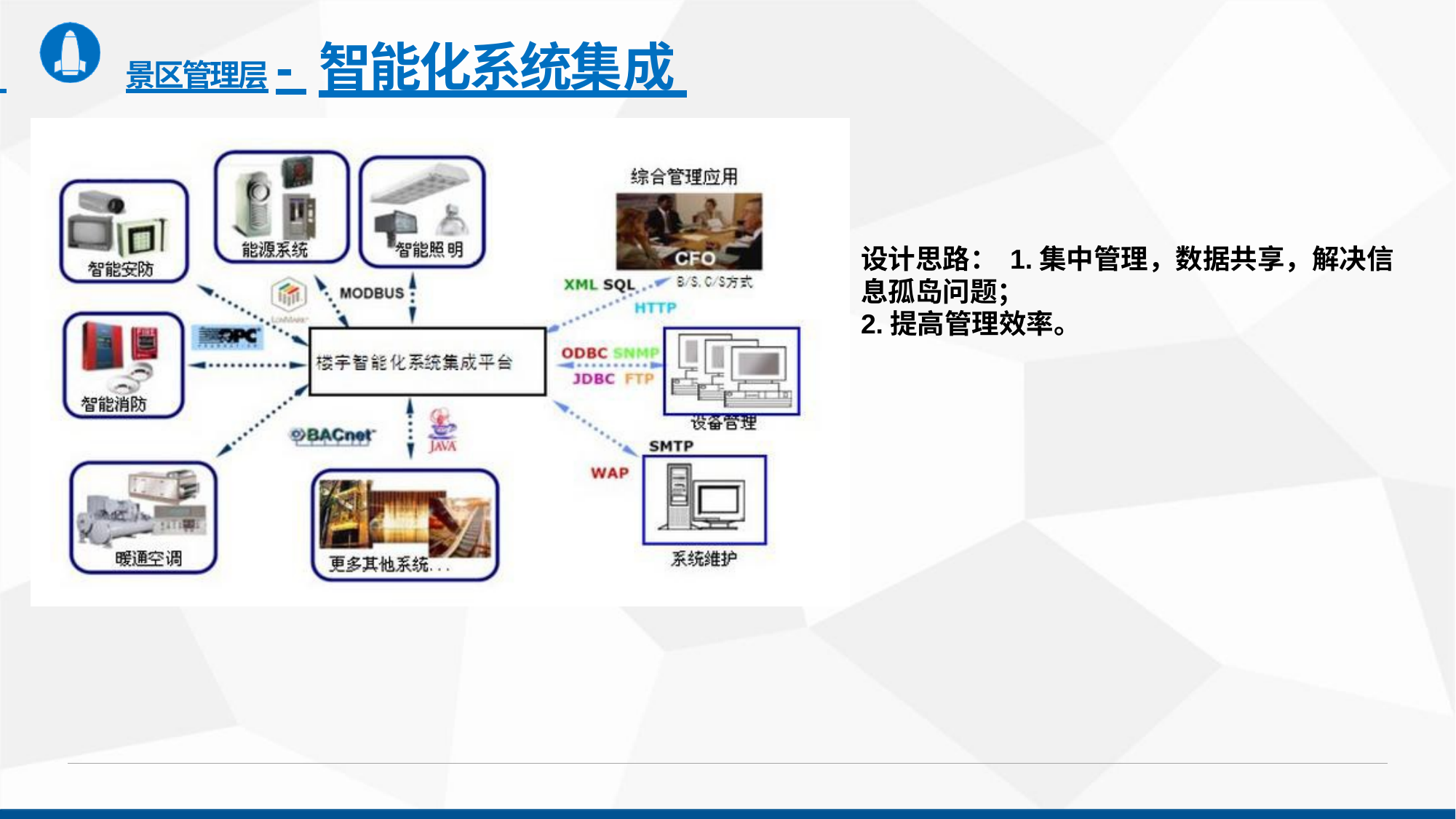

# 景区管理层- 智能化系统集成

设计思路： 1.集中管理，数据共享，解决信息孤岛问题；
2.提高管理效率。